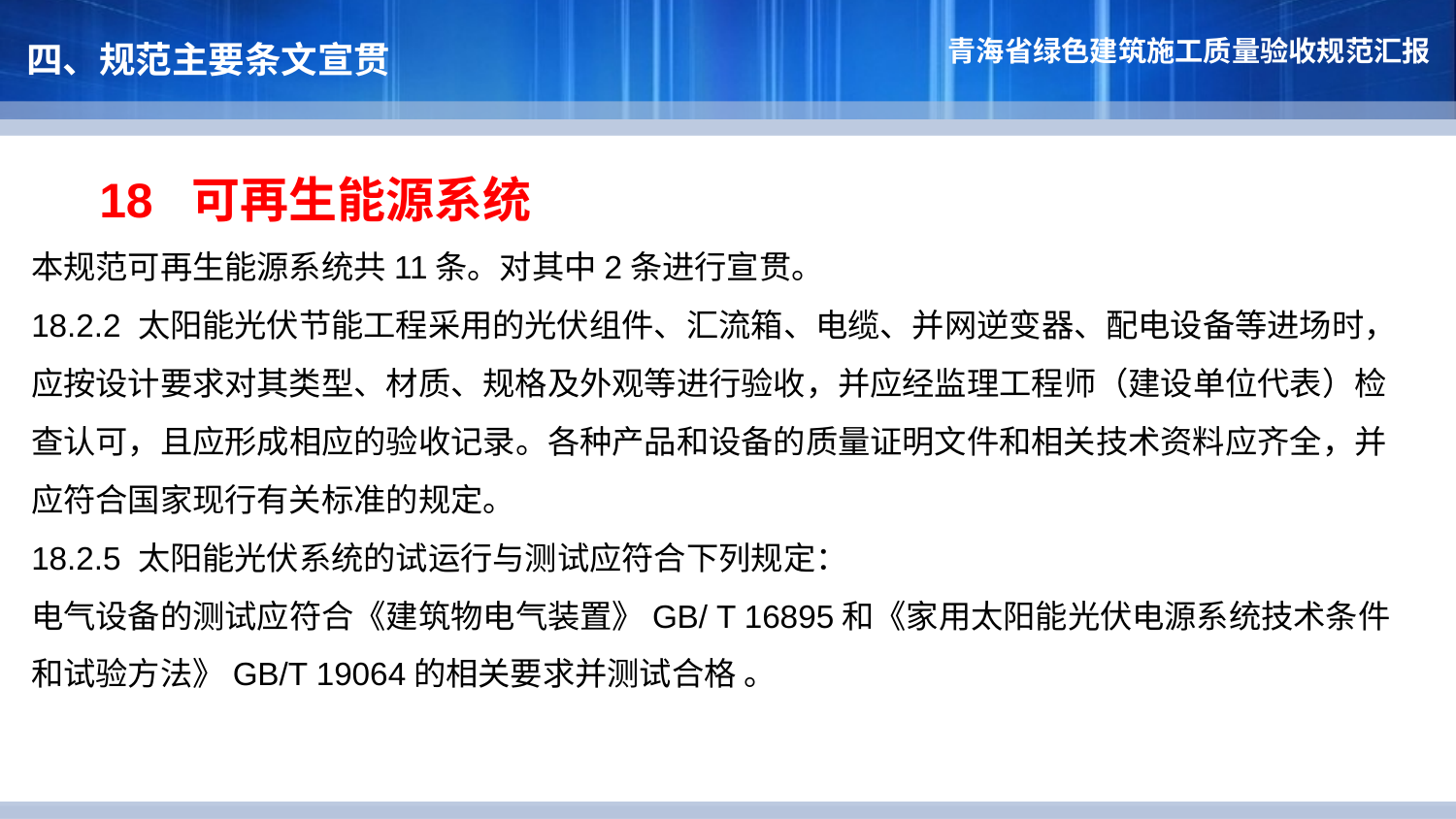

四、规范主要条文宣贯
     18  可再生能源系统
本规范可再生能源系统共11条。对其中2条进行宣贯。
18.2.2 太阳能光伏节能工程采用的光伏组件、汇流箱、电缆、并网逆变器、配电设备等进场时，应按设计要求对其类型、材质、规格及外观等进行验收，并应经监理工程师（建设单位代表）检查认可，且应形成相应的验收记录。各种产品和设备的质量证明文件和相关技术资料应齐全，并应符合国家现行有关标准的规定。
18.2.5 太阳能光伏系统的试运行与测试应符合下列规定：
电气设备的测试应符合《建筑物电气装置》GB/ T 16895和《家用太阳能光伏电源系统技术条件和试验方法》GB/T 19064的相关要求并测试合格 。